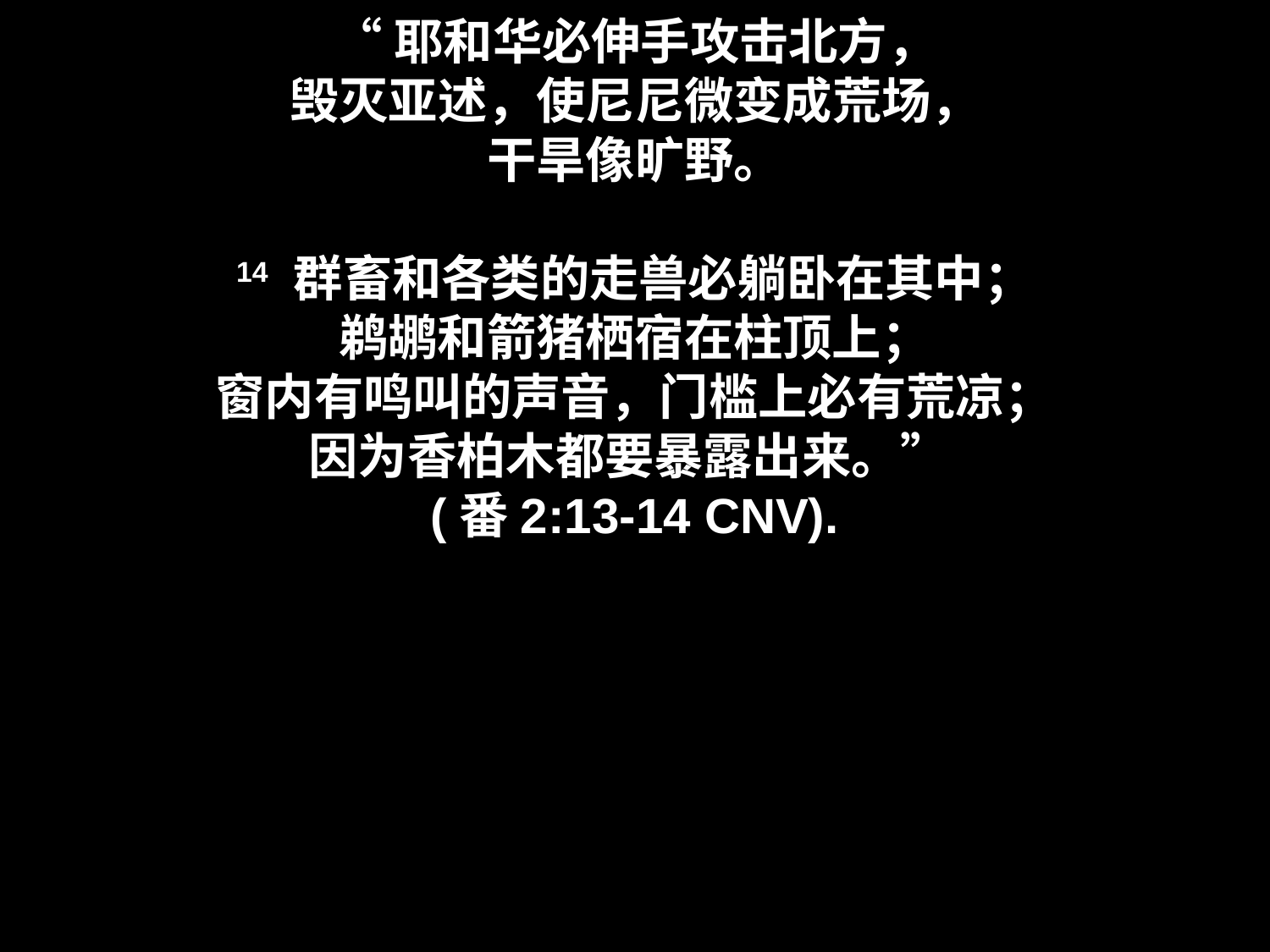

# “耶和华必伸手攻击北方， 毁灭亚述，使尼尼微变成荒场， 干旱像旷野。 14 群畜和各类的走兽必躺卧在其中； 鹈鹕和箭猪栖宿在柱顶上； 窗内有鸣叫的声音，门槛上必有荒凉； 因为香柏木都要暴露出来。” (番2:13-14 CNV).